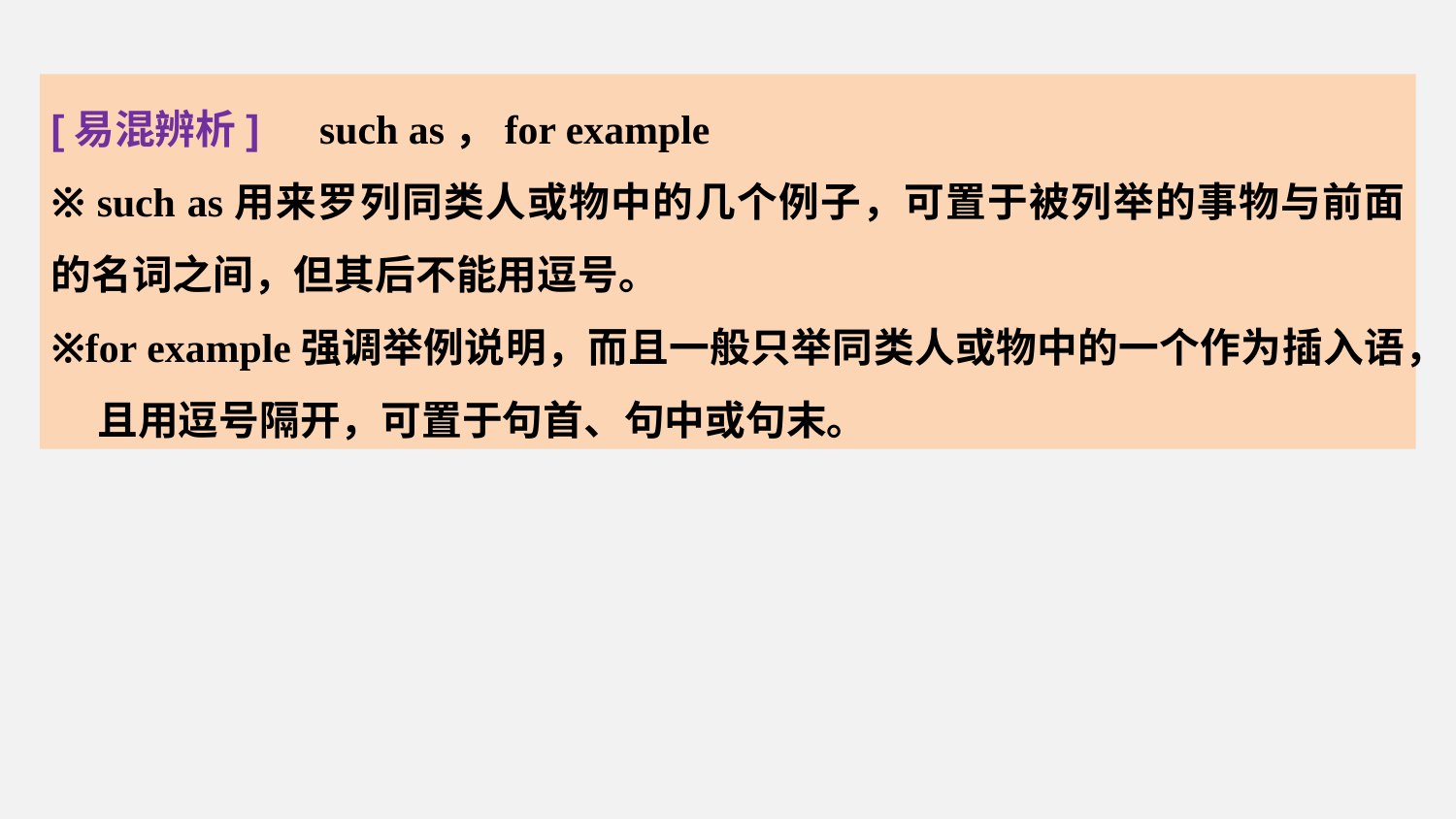

[易混辨析]　such as，for example
※ such as用来罗列同类人或物中的几个例子，可置于被列举的事物与前面的名词之间，但其后不能用逗号。
※for example强调举例说明，而且一般只举同类人或物中的一个作为插入语，
    且用逗号隔开，可置于句首、句中或句末。